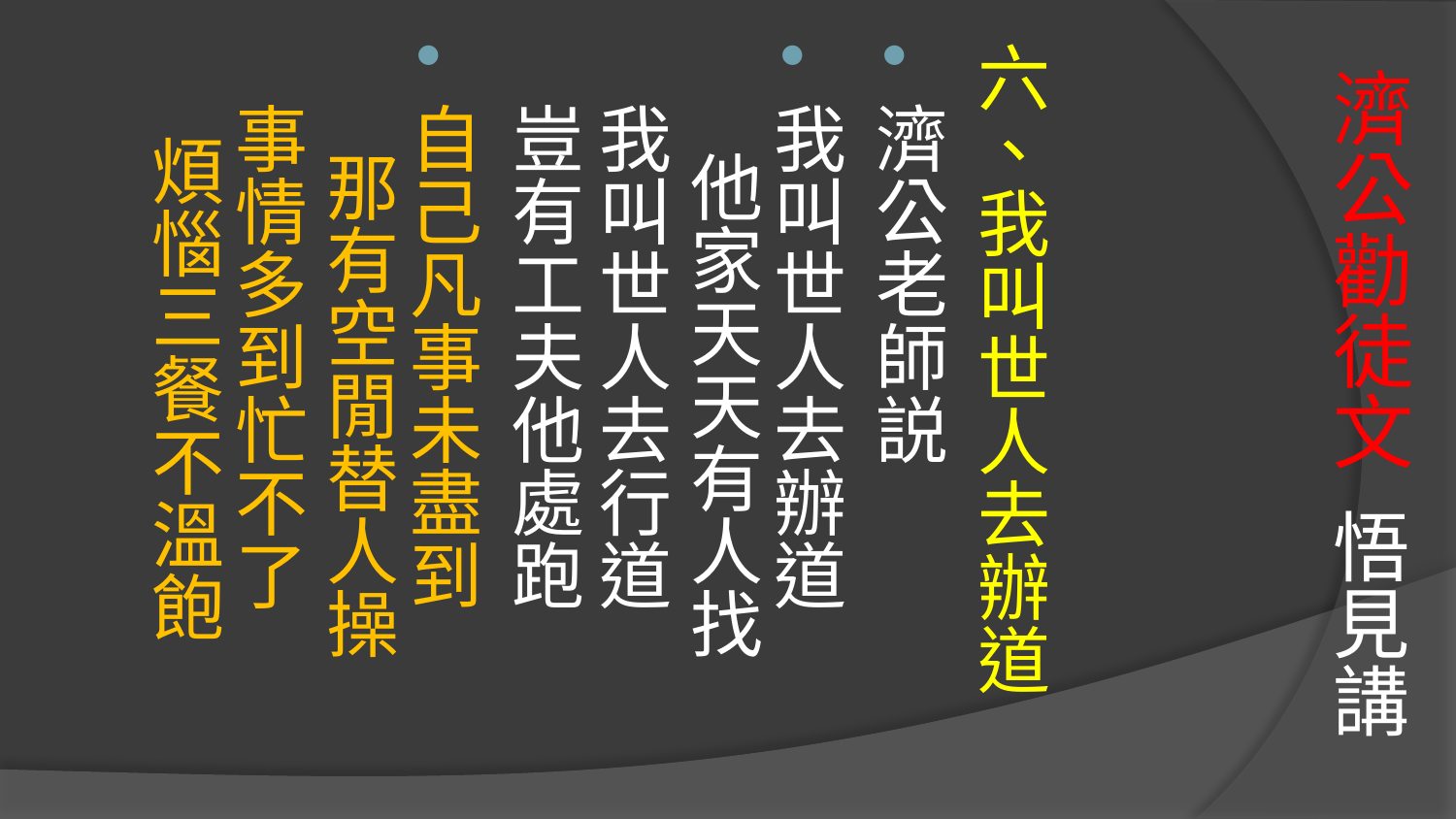

# 濟公勸徒文  悟見講
六、我叫世人去辦道
濟公老師説
我叫世人去辦道　          他家天天有人找
我叫世人去行道　      豈有工夫他處跑
自己凡事未盡到　          那有空閒替人操
事情多到忙不了　         煩惱三餐不溫飽